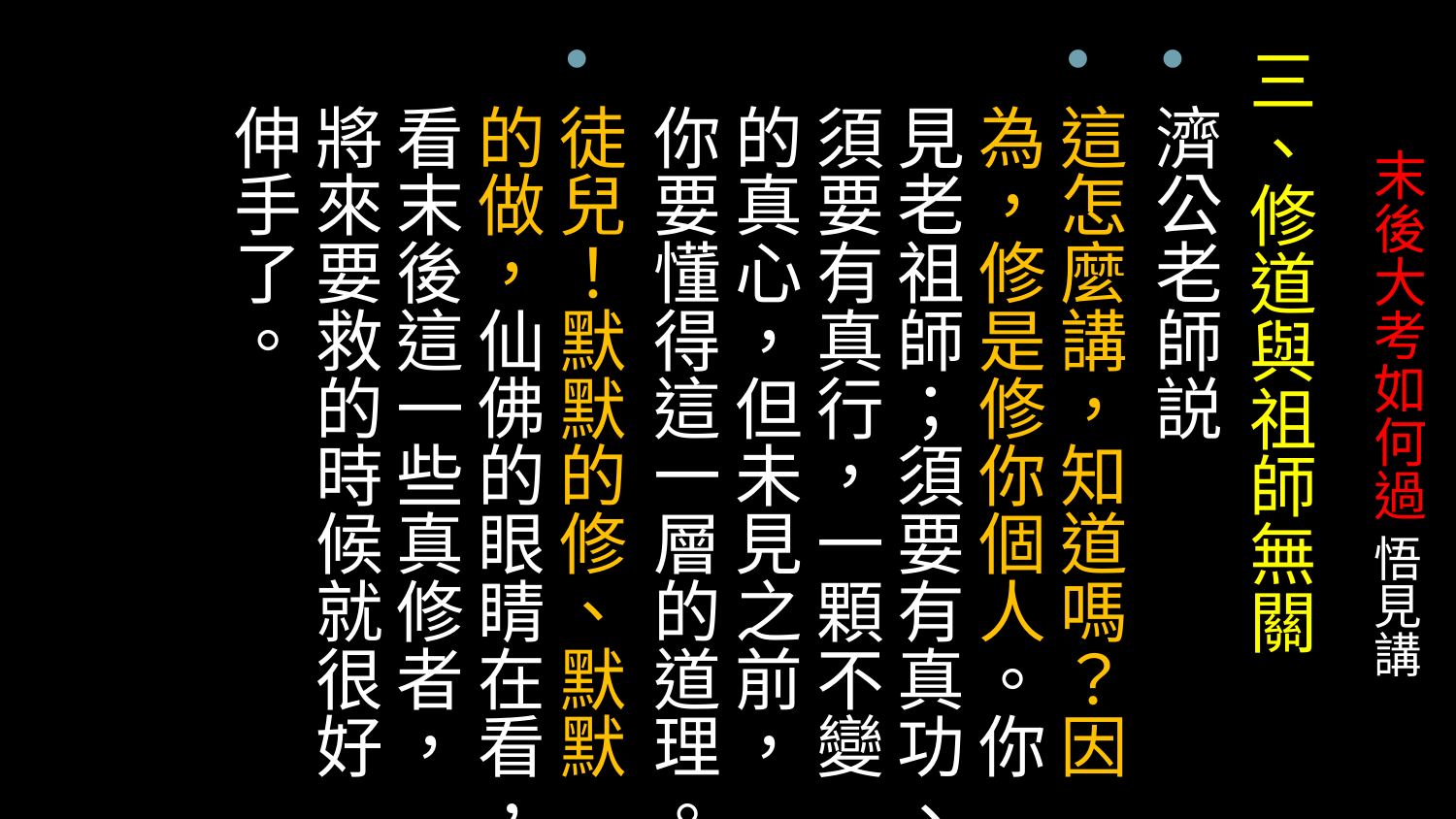

三、修道與祖師無關
濟公老師説
這怎麼講，知道嗎？因為，修是修你個人。你見老祖師；須要有真功、須要有真行，一顆不變的真心，但未見之前，你要懂得這一層的道理。
徒兒！默默的修、默默的做，仙佛的眼睛在看，看末後這一些真修者，將來要救的時候就很好伸手了。

# 末後大考如何過 悟見講